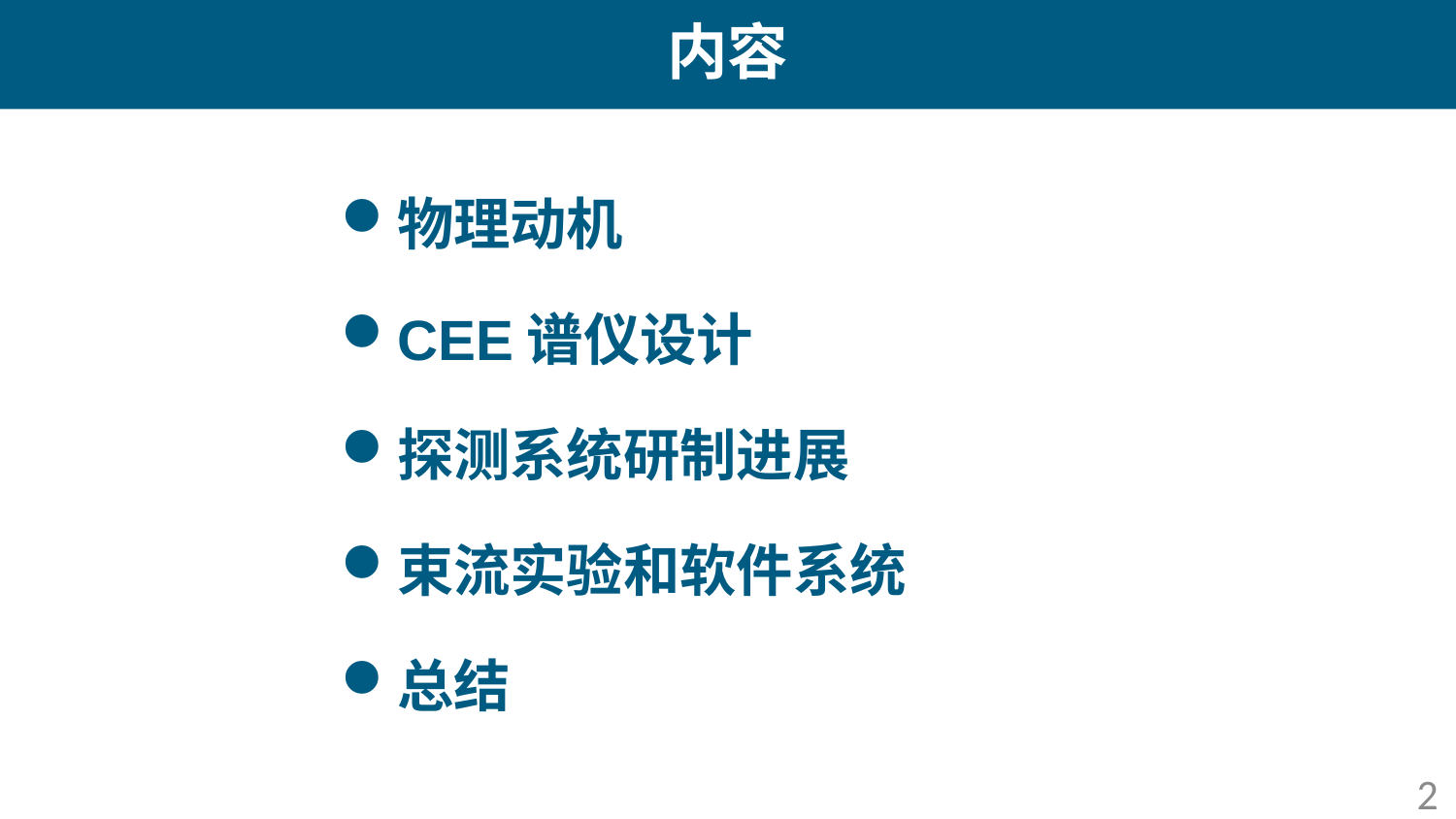

# 内容
物理动机
CEE谱仪设计
探测系统研制进展
束流实验和软件系统
总结
2